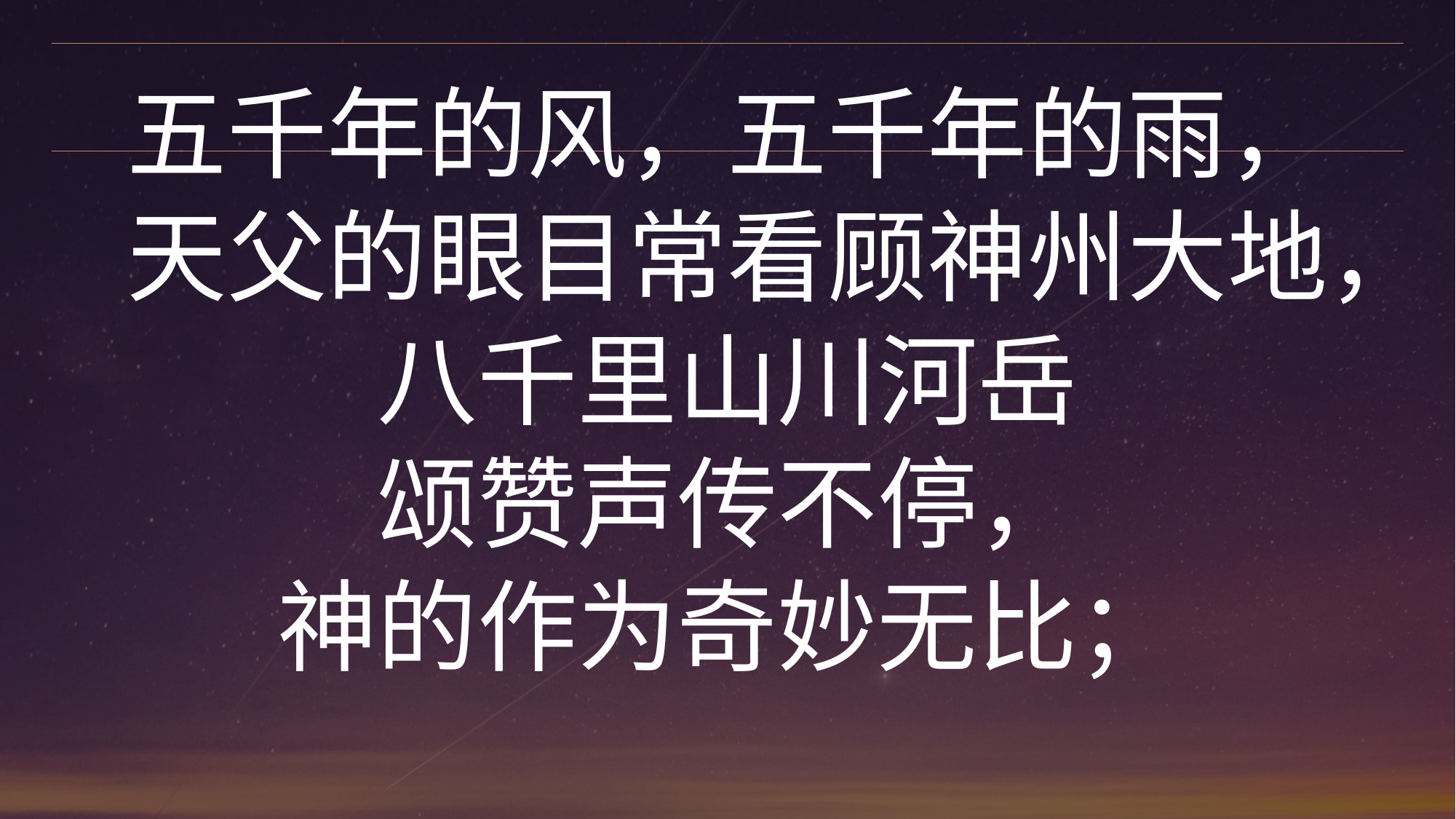

五千年的风，五千年的雨，
天父的眼目常看顾神州大地，
八千里山川河岳
颂赞声传不停，
神的作为奇妙无比；